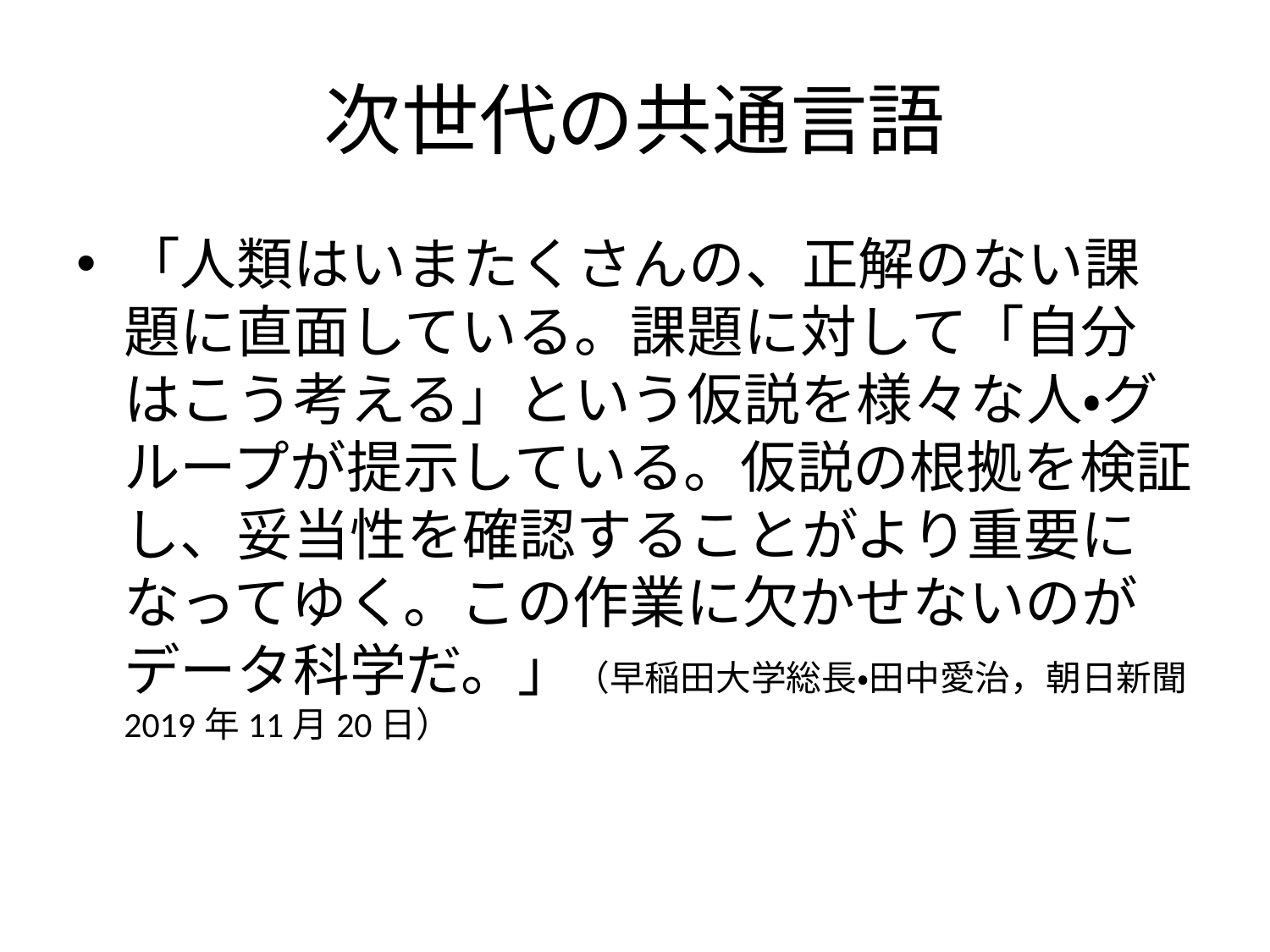

# 次世代の共通言語
「人類はいまたくさんの、正解のない課題に直面している。課題に対して「自分はこう考える」という仮説を様々な人・グループが提示している。仮説の根拠を検証し、妥当性を確認することがより重要になってゆく。この作業に欠かせないのがデータ科学だ。」（早稲田大学総長・田中愛治，朝日新聞2019年11月20日）